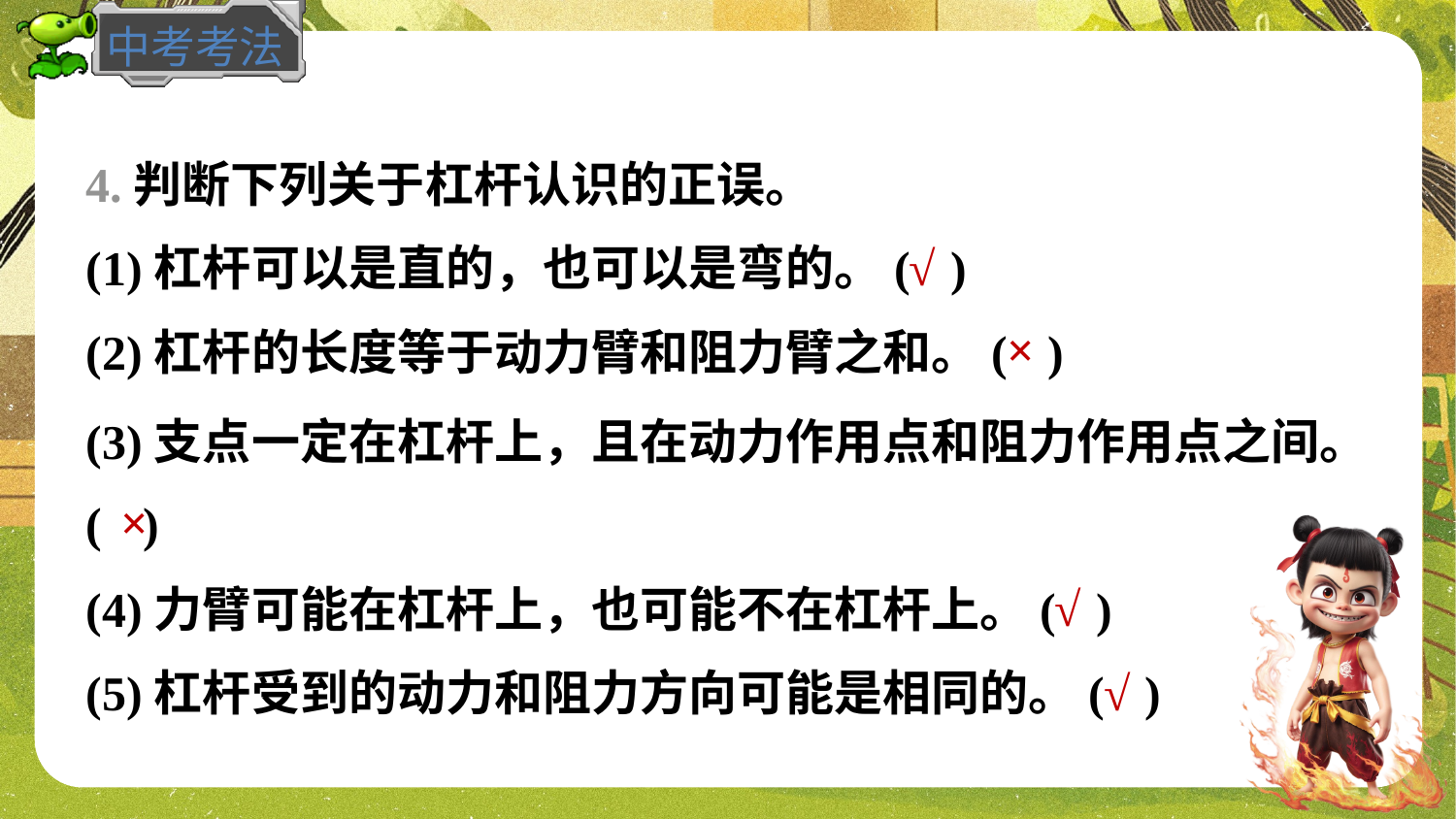

4.判断下列关于杠杆认识的正误。
√
(1)杠杆可以是直的，也可以是弯的。(   )
×
(2)杠杆的长度等于动力臂和阻力臂之和。(   )
(3)支点一定在杠杆上，且在动力作用点和阻力作用点之间。
(   )
×
√
(4)力臂可能在杠杆上，也可能不在杠杆上。(   )
√
(5)杠杆受到的动力和阻力方向可能是相同的。(   )